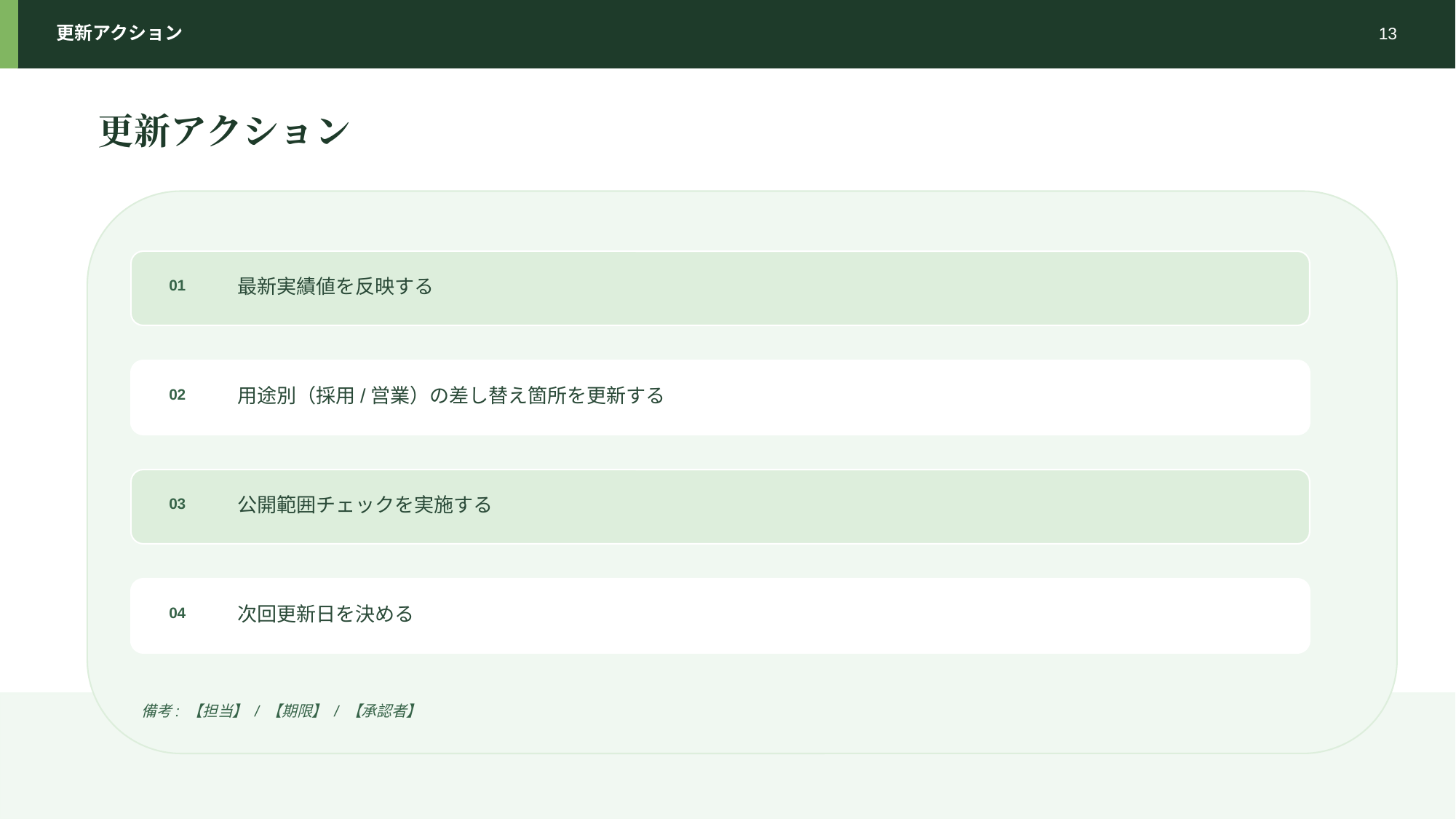

更新アクション
13
更新アクション

最新実績値を反映する
01

用途別（採用/営業）の差し替え箇所を更新する
02

公開範囲チェックを実施する
03

次回更新日を決める
04

備考: 【担当】 / 【期限】 / 【承認者】